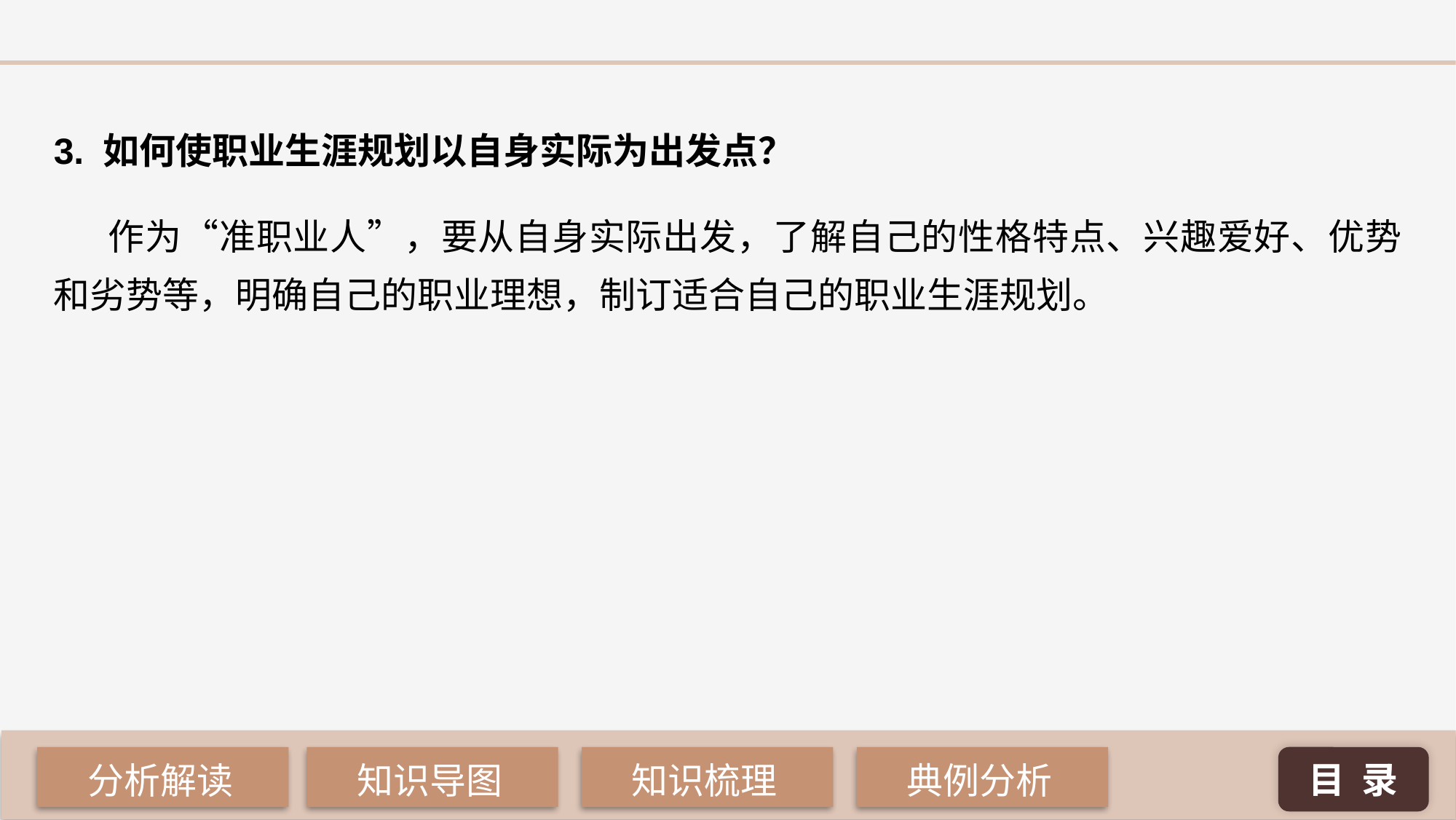

3. 如何使职业生涯规划以自身实际为出发点？
作为“准职业人”，要从自身实际出发，了解自己的性格特点、兴趣爱好、优势和劣势等，明确自己的职业理想，制订适合自己的职业生涯规划。